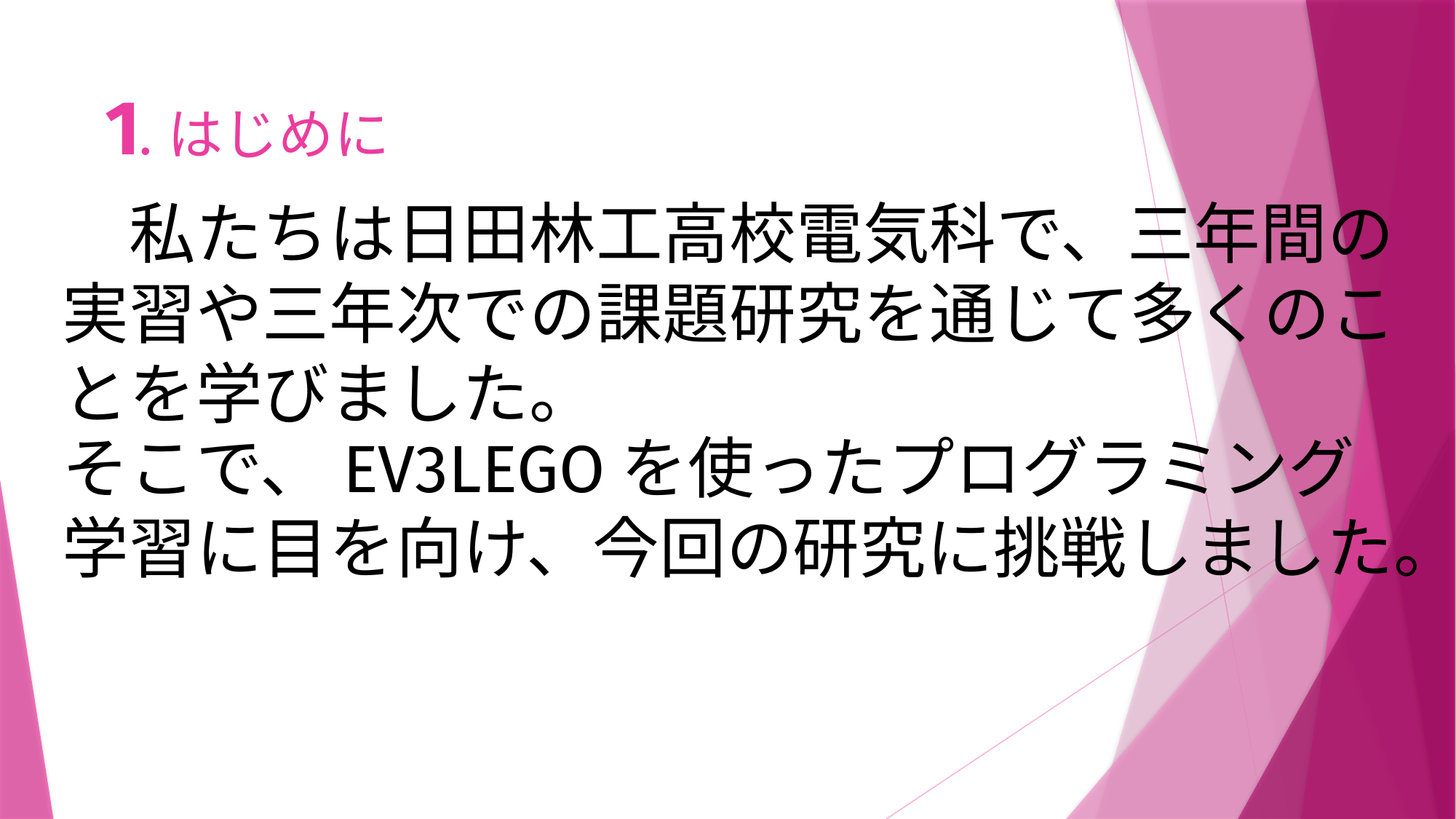

# 1. はじめに
　私たちは日田林工高校電気科で、三年間の実習や三年次での課題研究を通じて多くのことを学びました。
そこで、EV3LEGOを使ったプログラミング学習に目を向け、今回の研究に挑戦しました。